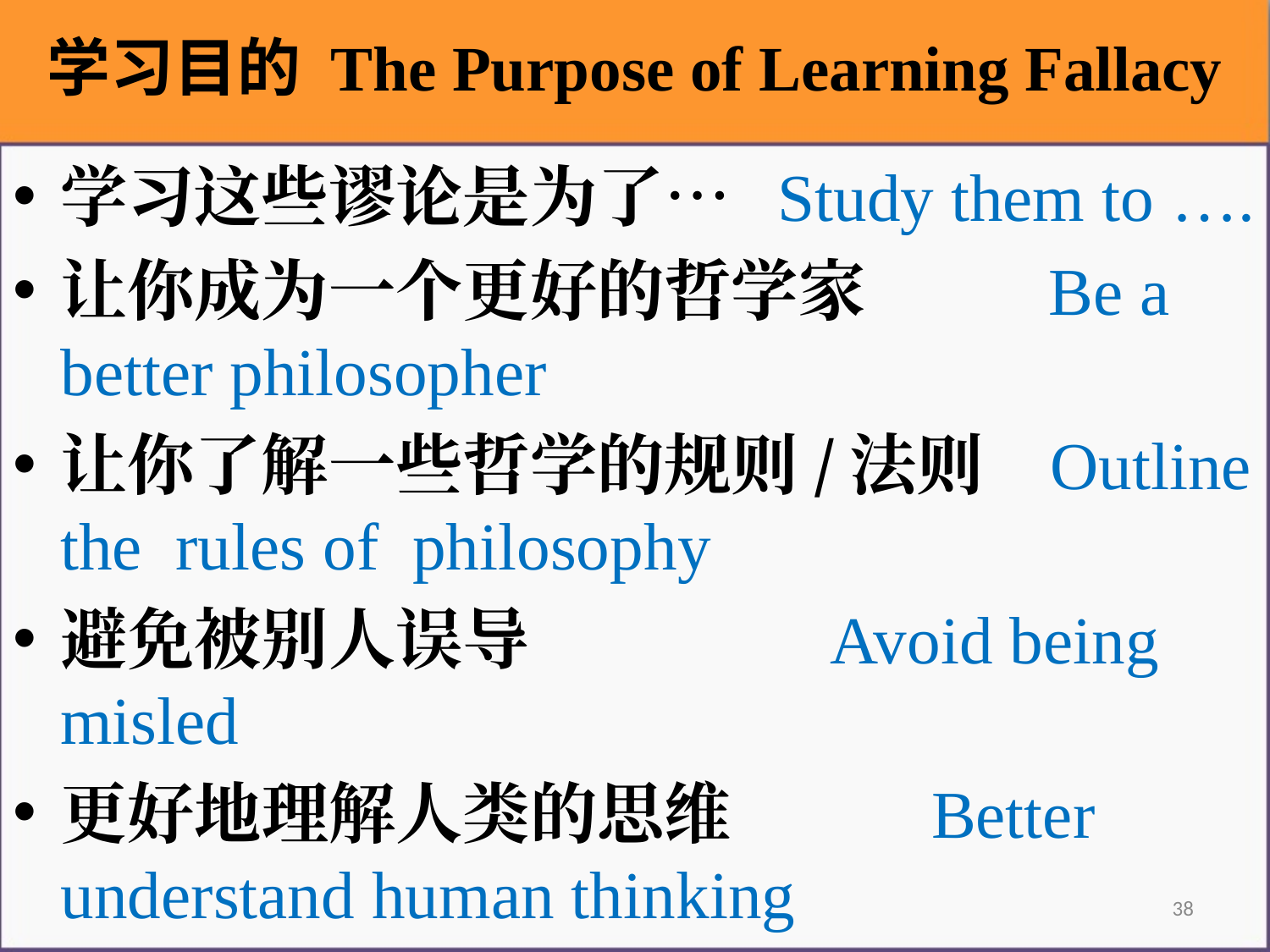

学习目的 The Purpose of Learning Fallacy
学习这些谬论是为了…  Study them to ….
让你成为一个更好的哲学家          Be a better philosopher
让你了解一些哲学的规则/法则   Outline the  rules of  philosophy
避免被别人误导                 Avoid being misled
更好地理解人类的思维           Better understand human thinking

38